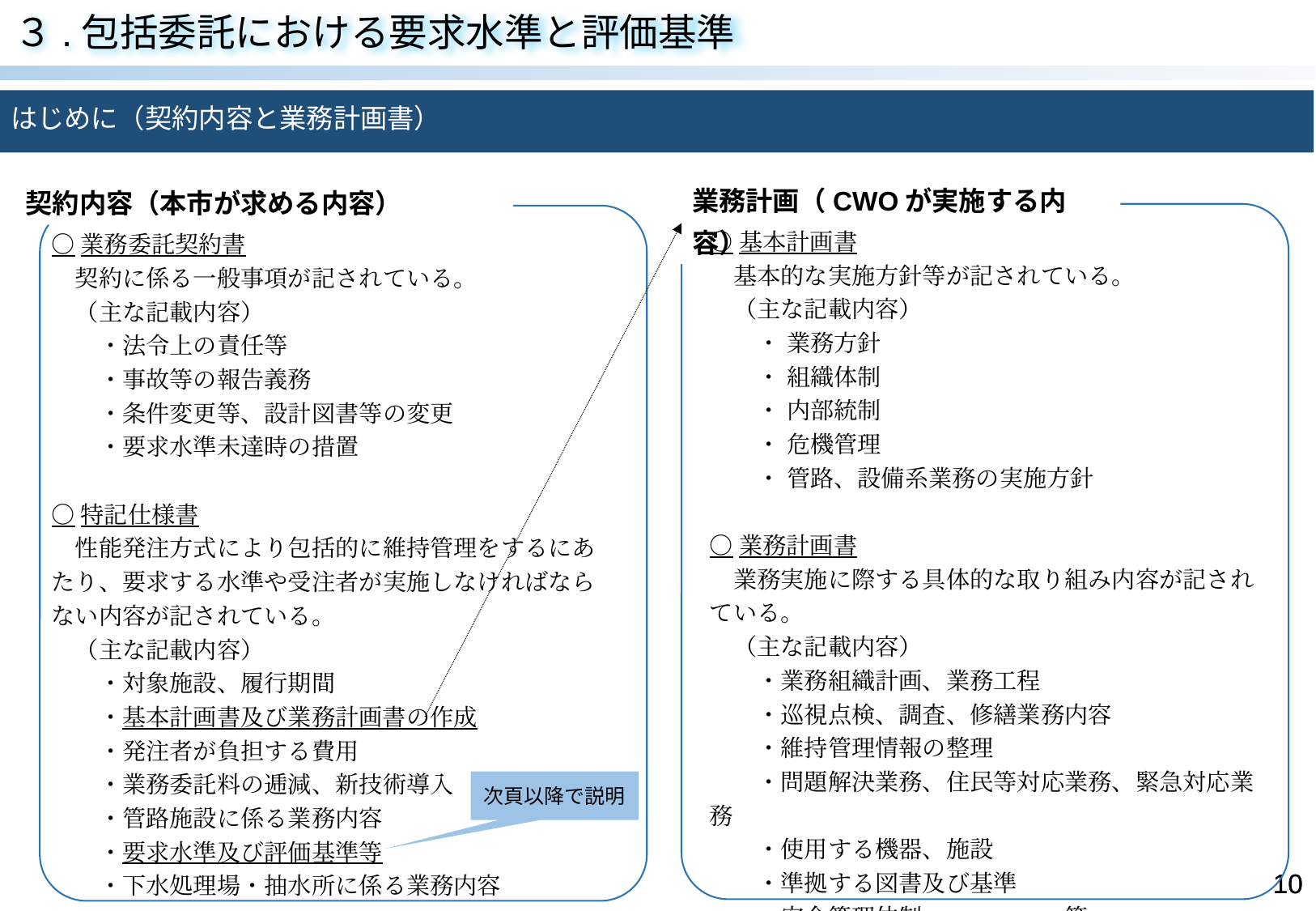

３.包括委託における要求水準と評価基準
はじめに（契約内容と業務計画書）
業務計画（CWOが実施する内容）
契約内容（本市が求める内容）

○基本計画書
　基本的な実施方針等が記されている。
　（主な記載内容）
　　・ 業務方針
　　・ 組織体制
　　・ 内部統制
　　・ 危機管理
　　・ 管路、設備系業務の実施方針

○業務計画書
　業務実施に際する具体的な取り組み内容が記されている。
　（主な記載内容）
　　・業務組織計画、業務工程
　　・巡視点検、調査、修繕業務内容
　　・維持管理情報の整理
　　・問題解決業務、住民等対応業務、緊急対応業務
　　・使用する機器、施設
　　・準拠する図書及び基準
　　・安全管理体制　　　　　　等
○業務委託契約書
　契約に係る一般事項が記されている。
　（主な記載内容）
　　・法令上の責任等
　　・事故等の報告義務
　　・条件変更等、設計図書等の変更
　　・要求水準未達時の措置

○特記仕様書
　性能発注方式により包括的に維持管理をするにあたり、要求する水準や受注者が実施しなければならない内容が記されている。
　（主な記載内容）
　　・対象施設、履行期間
　　・基本計画書及び業務計画書の作成
　　・発注者が負担する費用
　　・業務委託料の逓減、新技術導入
　　・管路施設に係る業務内容
　　・要求水準及び評価基準等
　　・下水処理場・抽水所に係る業務内容

次頁以降で説明
10
10